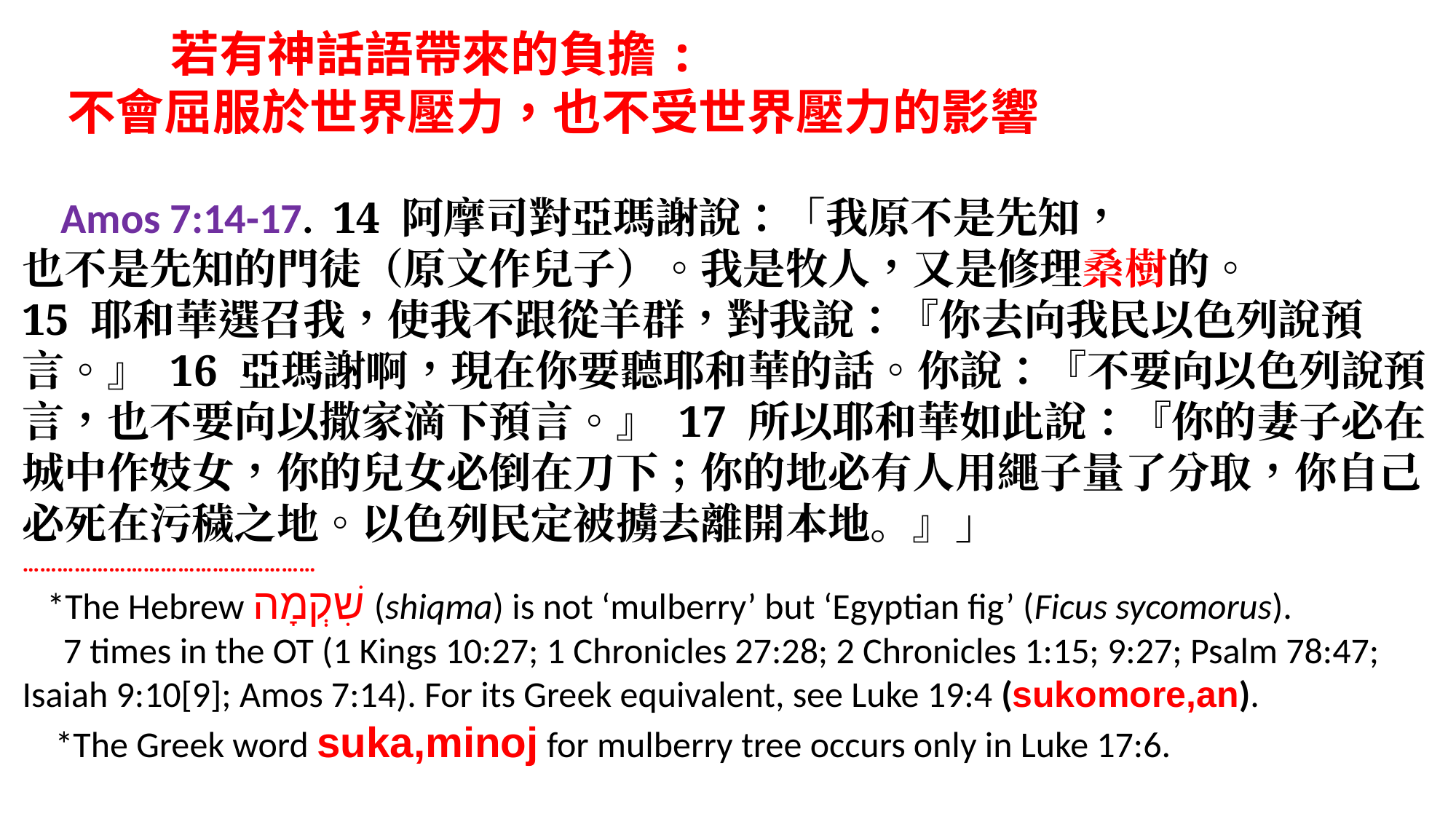

若有神話語帶來的負擔:
   不會屈服於世界壓力，也不受世界壓力的影響

    Amos 7:14-17.  14 阿摩司對亞瑪謝說：「我原不是先知，
也不是先知的門徒（原文作兒子）。我是牧人，又是修理桑樹的。
15 耶和華選召我，使我不跟從羊群，對我說：『你去向我民以色列說預言。』 16 亞瑪謝啊，現在你要聽耶和華的話。你說：『不要向以色列說預言，也不要向以撒家滴下預言。』 17 所以耶和華如此說：『你的妻子必在城中作妓女，你的兒女必倒在刀下；你的地必有人用繩子量了分取，你自己必死在污穢之地。以色列民定被擄去離開本地。』」
……………………………………………
   *The Hebrew שִׁקְמָה (shiqma) is not ‘mulberry’ but ‘Egyptian fig’ (Ficus sycomorus).
     7 times in the OT (1 Kings 10:27; 1 Chronicles 27:28; 2 Chronicles 1:15; 9:27; Psalm 78:47; Isaiah 9:10[9]; Amos 7:14). For its Greek equivalent, see Luke 19:4 (sukomore,an).
    *The Greek word suka,minoj for mulberry tree occurs only in Luke 17:6.